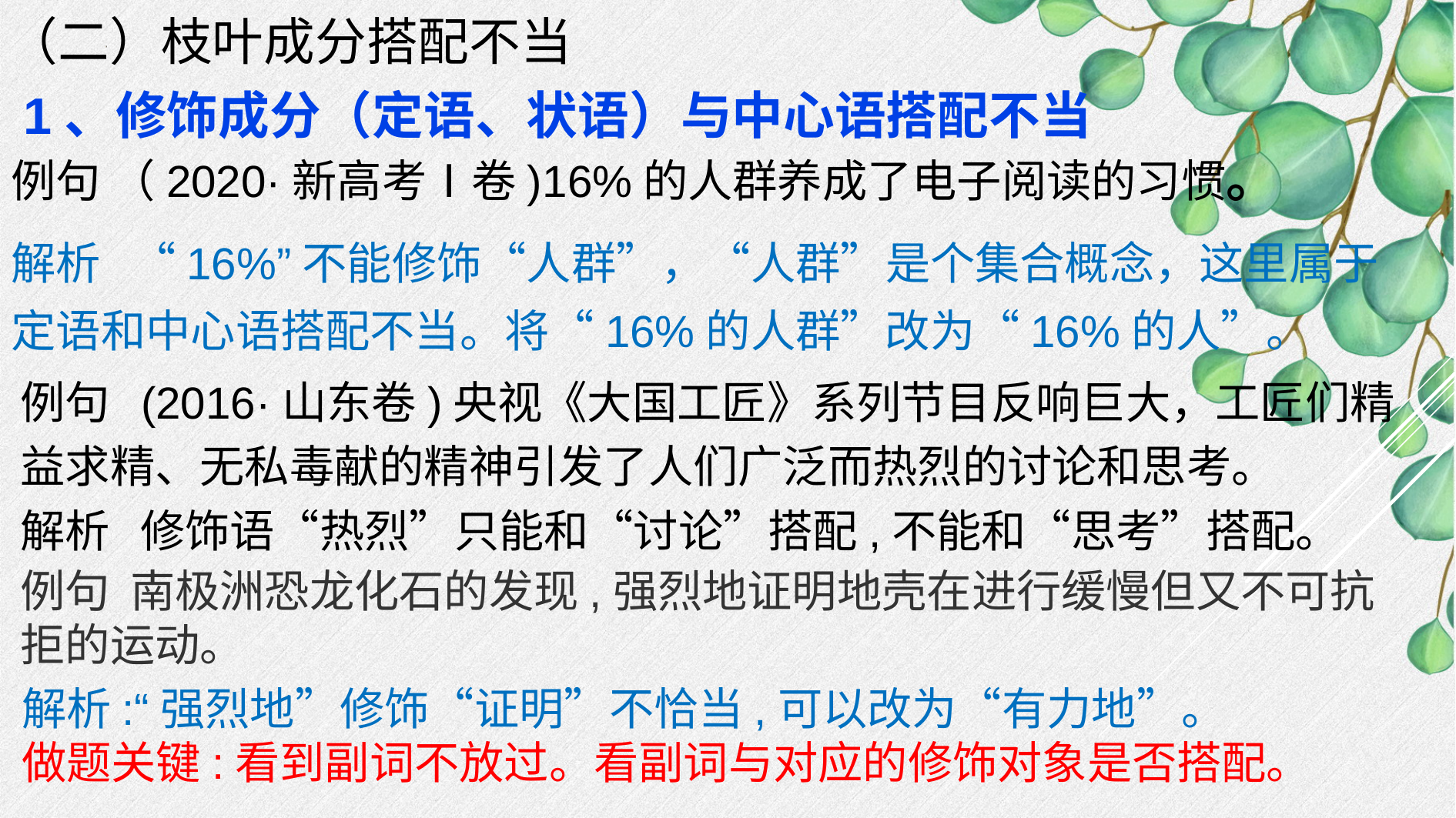

（二）枝叶成分搭配不当
1、修饰成分（定语、状语）与中心语搭配不当
例句 （2020·新高考Ⅰ卷)16%的人群养成了电子阅读的习惯。
解析   “16%”不能修饰“人群”，“人群”是个集合概念，这里属于定语和中心语搭配不当。将“16%的人群”改为“16%的人”。
例句  (2016·山东卷)央视《大国工匠》系列节目反响巨大，工匠们精益求精、无私毒献的精神引发了人们广泛而热烈的讨论和思考。
解析   修饰语“热烈”只能和“讨论”搭配,不能和“思考”搭配。
例句  南极洲恐龙化石的发现,强烈地证明地壳在进行缓慢但又不可抗拒的运动。
解析:“强烈地”修饰“证明”不恰当,可以改为“有力地”。
做题关键:看到副词不放过。看副词与对应的修饰对象是否搭配。